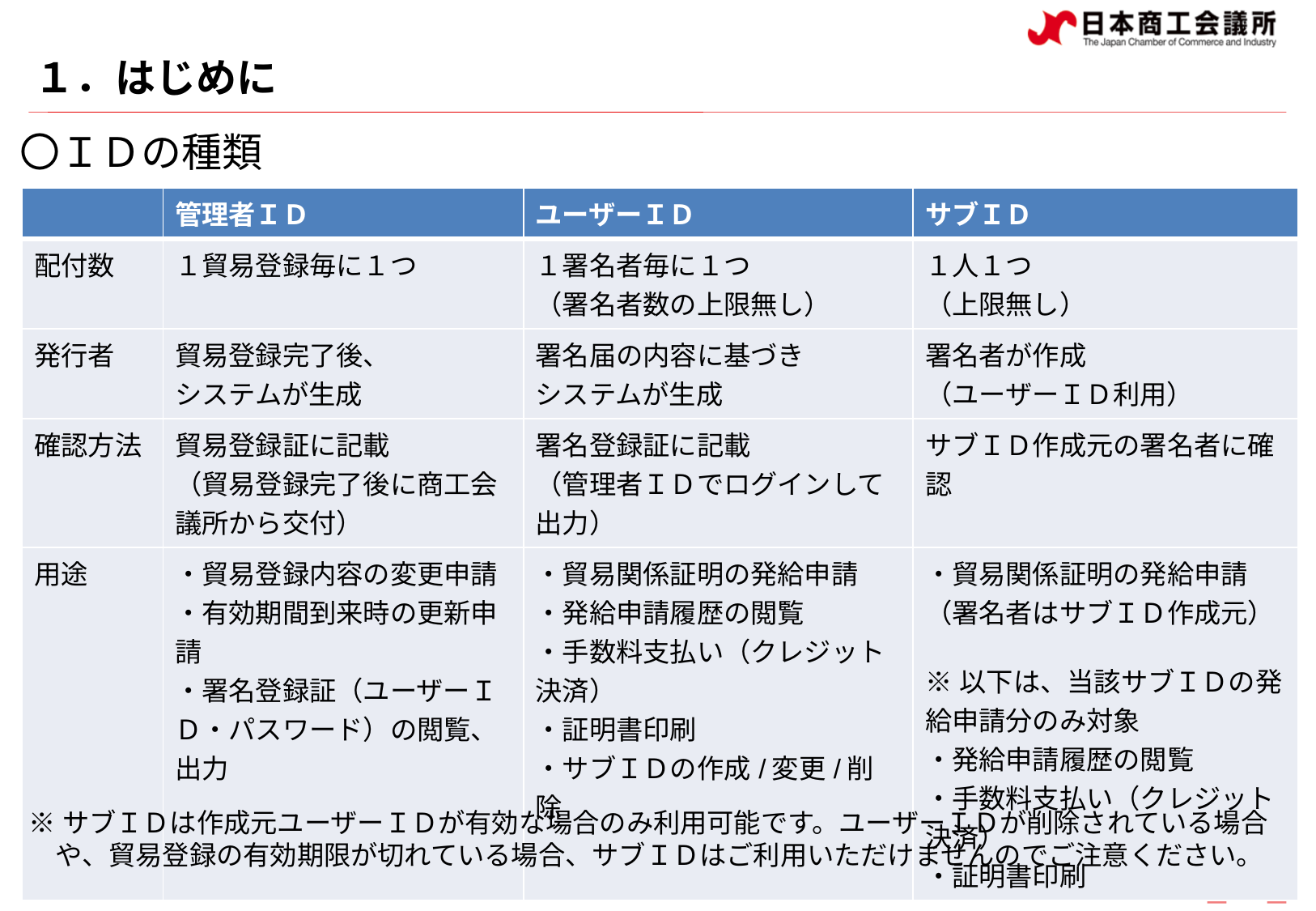

# １．はじめに
〇ＩＤの種類
|  | 管理者ＩＤ | ユーザーＩＤ | サブＩＤ |
| --- | --- | --- | --- |
| 配付数 | １貿易登録毎に１つ | １署名者毎に１つ （署名者数の上限無し） | １人１つ （上限無し） |
| 発行者 | 貿易登録完了後、 システムが生成 | 署名届の内容に基づき システムが生成 | 署名者が作成 （ユーザーＩＤ利用） |
| 確認方法 | 貿易登録証に記載 （貿易登録完了後に商工会議所から交付） | 署名登録証に記載 （管理者ＩＤでログインして出力） | サブＩＤ作成元の署名者に確認 |
| 用途 | ・貿易登録内容の変更申請 ・有効期間到来時の更新申請 ・署名登録証（ユーザーＩＤ・パスワード）の閲覧、出力 | ・貿易関係証明の発給申請 ・発給申請履歴の閲覧 ・手数料支払い（クレジット決済） ・証明書印刷 ・サブＩＤの作成/変更/削除 | ・貿易関係証明の発給申請（署名者はサブＩＤ作成元） ※以下は、当該サブＩＤの発給申請分のみ対象 ・発給申請履歴の閲覧 ・手数料支払い（クレジット決済） ・証明書印刷 |
※サブＩＤは作成元ユーザーＩＤが有効な場合のみ利用可能です。ユーザーＩＤが削除されている場合
　や、貿易登録の有効期限が切れている場合、サブＩＤはご利用いただけませんのでご注意ください。
4